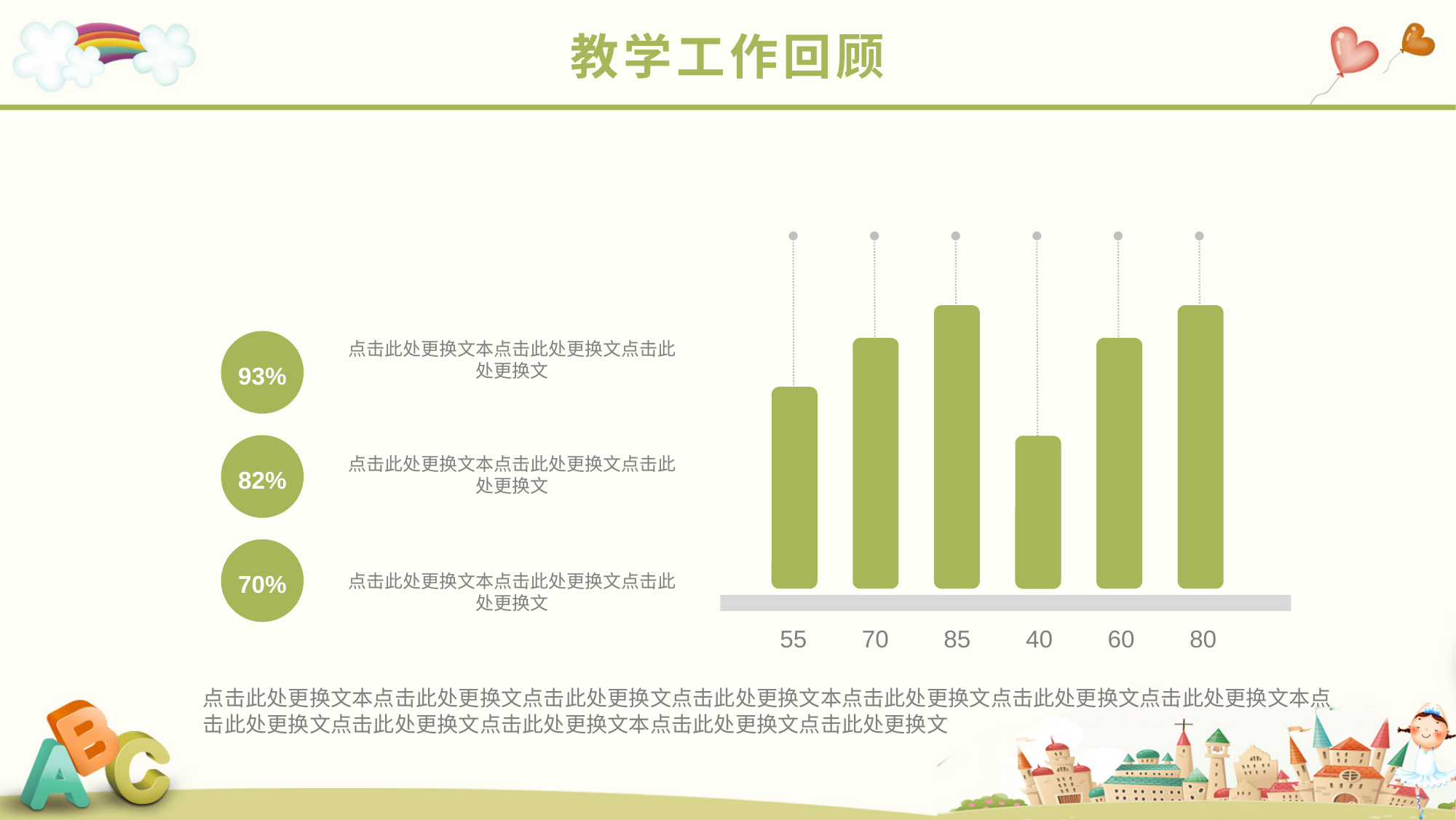

教学工作回顾

55
70
85
40
60
80

93%
点击此处更换文本点击此处更换文点击此处更换文

82%
点击此处更换文本点击此处更换文点击此处更换文

70%
点击此处更换文本点击此处更换文点击此处更换文
点击此处更换文本点击此处更换文点击此处更换文点击此处更换文本点击此处更换文点击此处更换文点击此处更换文本点击此处更换文点击此处更换文点击此处更换文本点击此处更换文点击此处更换文